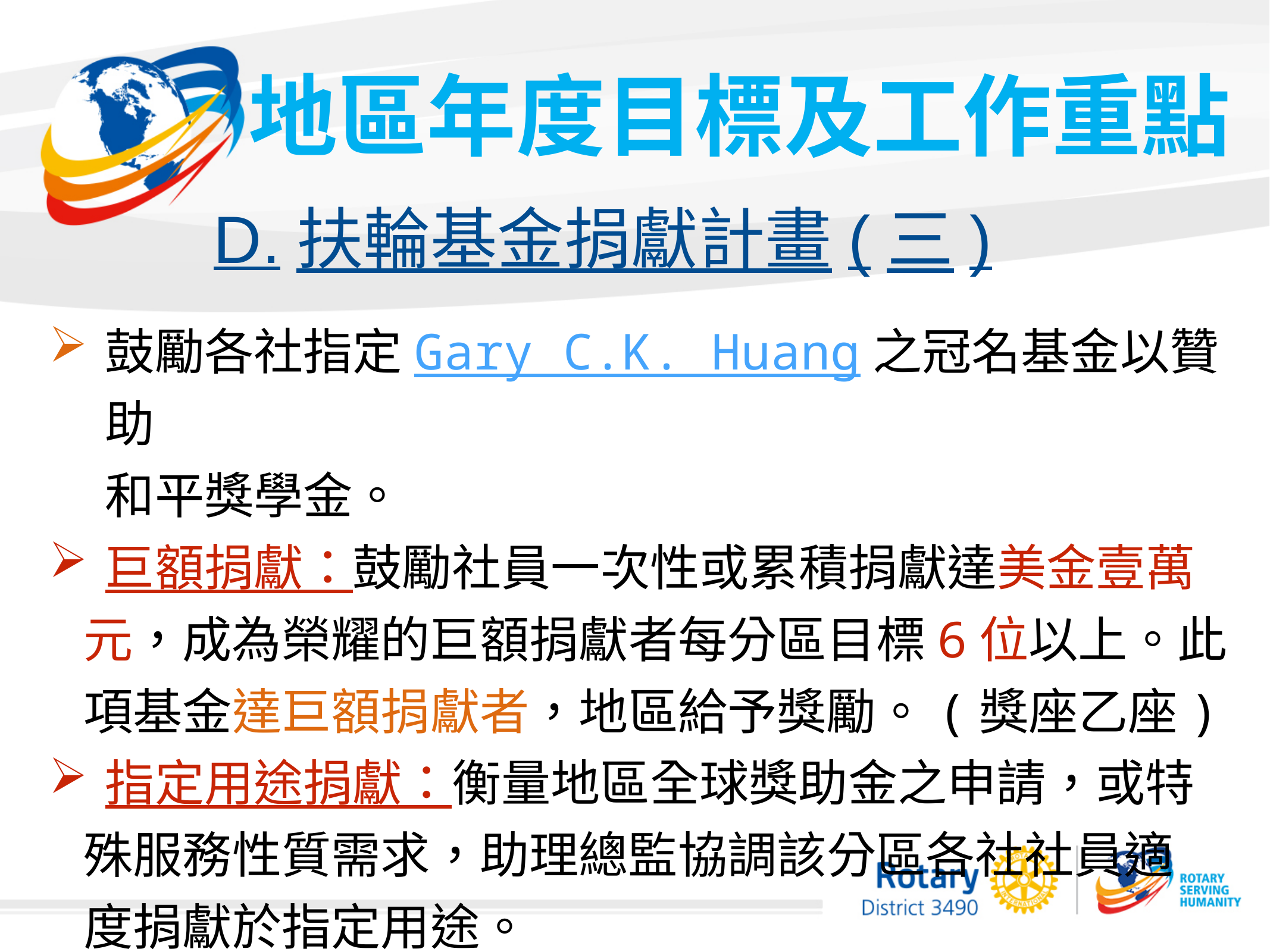

地區年度目標及工作重點
D.扶輪基金捐獻計畫(三)
鼓勵各社指定Gary C.K. Huang之冠名基金以贊助
和平獎學金。
巨額捐獻：鼓勵社員一次性或累積捐獻達美金壹萬
  元，成為榮耀的巨額捐獻者每分區目標6位以上。此
  項基金達巨額捐獻者，地區給予獎勵。(獎座乙座)
指定用途捐獻：衡量地區全球獎助金之申請，或特
  殊服務性質需求，助理總監協調該分區各社社員適
  度捐獻於指定用途。